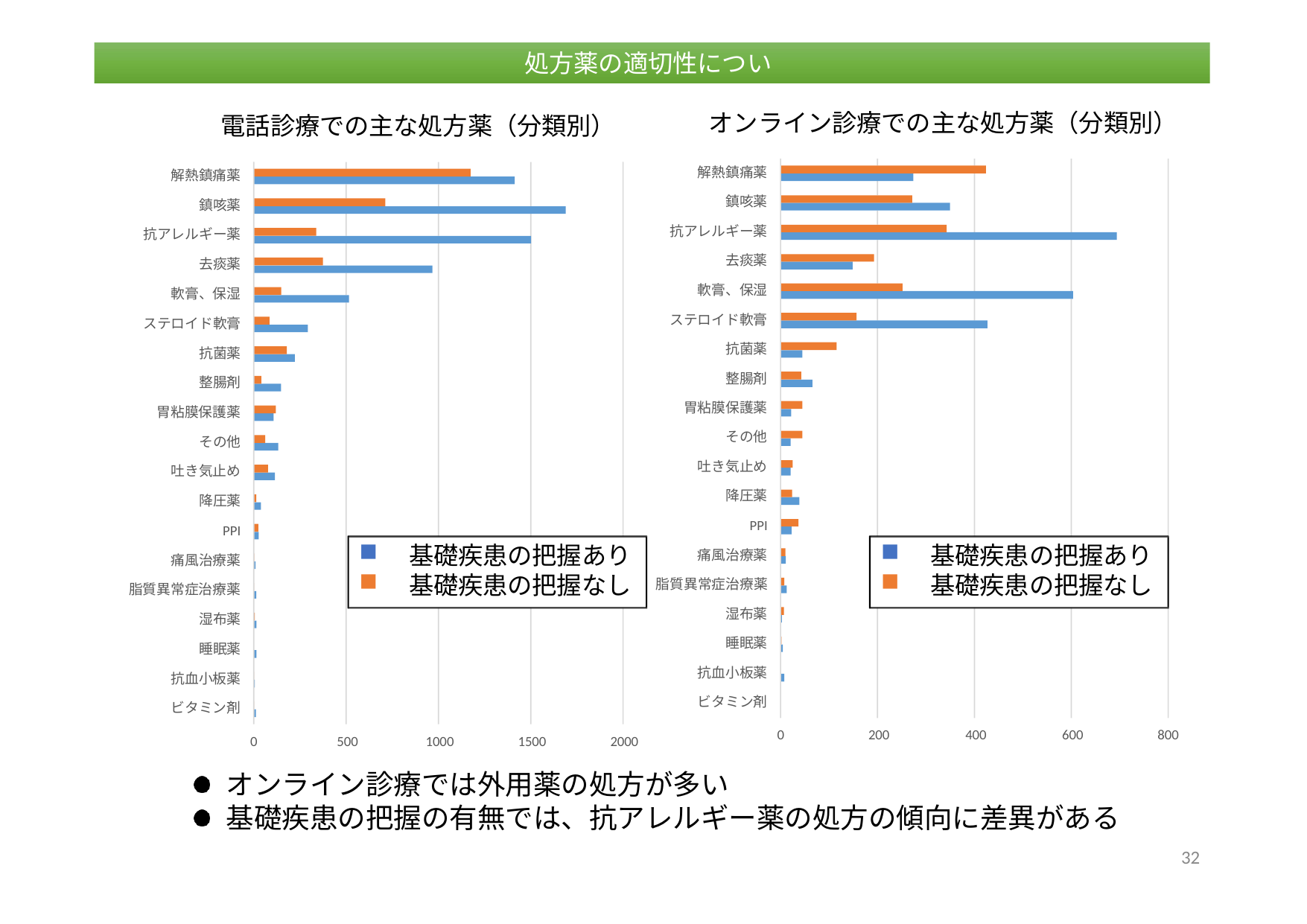

処方薬の適切性について
処方薬の適切性について
オンライン診療での主な処方薬（分類別）
電話診療での主な処方薬（分類別）

解熱鎮痛薬

解熱鎮痛薬

鎮咳薬
鎮咳薬

抗アレルギー薬
抗アレルギー薬

去痰薬
去痰薬

軟膏、保湿
軟膏、保湿

ステロイド軟膏

ステロイド軟膏

抗菌薬

抗菌薬

整腸剤

整腸剤

胃粘膜保護薬

胃粘膜保護薬

その他

その他

吐き気止め

吐き気止め

降圧薬

降圧薬

PPI

PPI

基礎疾患の把握あり
基礎疾患の把握なし
基礎疾患の把握あり
基礎疾患の把握なし
痛風治療薬

痛風治療薬

脂質異常症治療薬

脂質異常症治療薬

湿布薬

湿布薬

睡眠薬

睡眠薬

抗血小板薬

抗血小板薬

ビタミン剤

ビタミン剤

0	200	400	600
800
0	500	1000	1500	2000
オンライン診療では外用薬の処方が多い
基礎疾患の把握の有無では、抗アレルギー薬の処方の傾向に差異がある

32